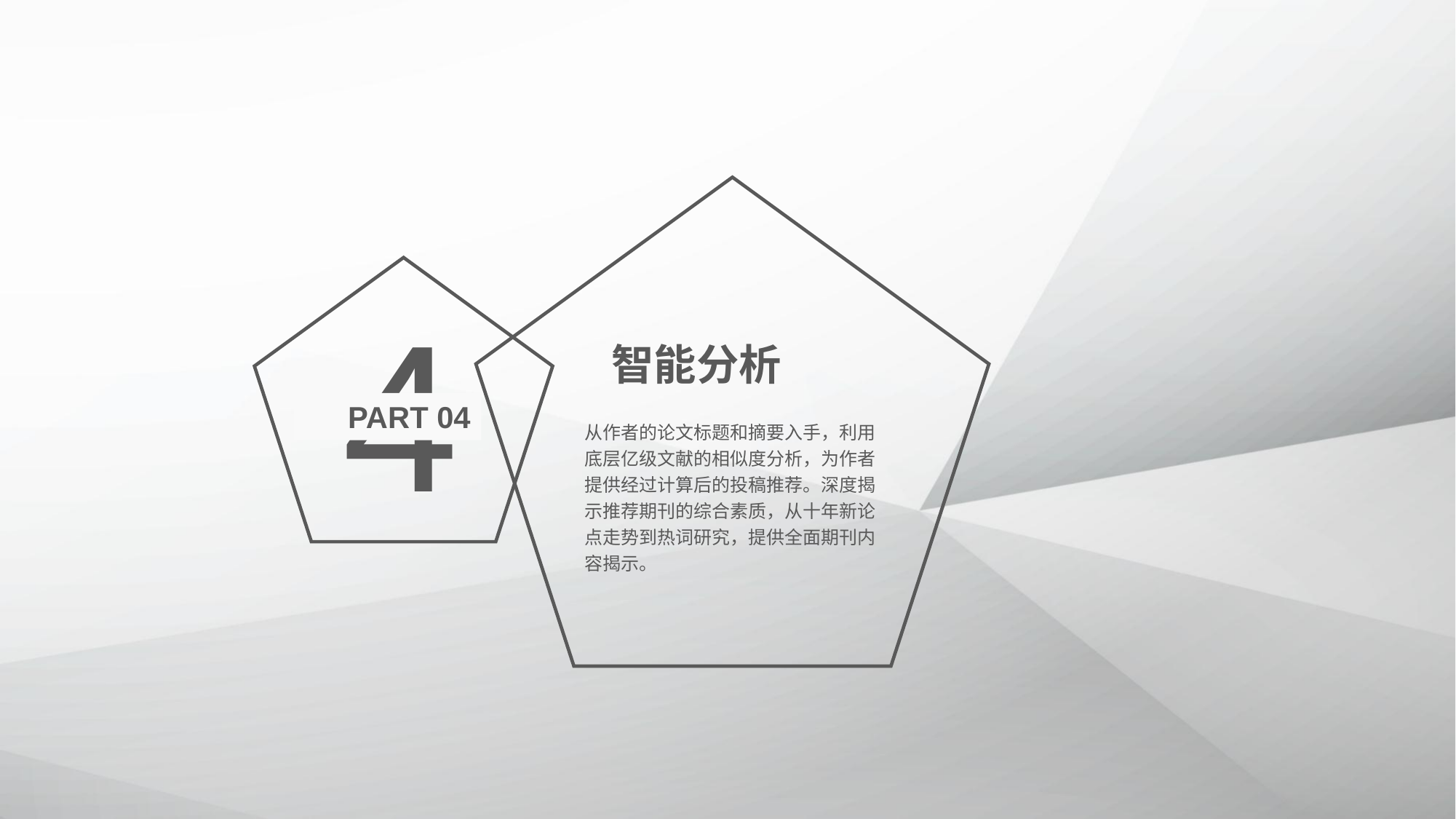

4
智能分析
PART 04
从作者的论文标题和摘要入手，利用底层亿级文献的相似度分析，为作者提供经过计算后的投稿推荐。深度揭示推荐期刊的综合素质，从十年新论点走势到热词研究，提供全面期刊内容揭示。